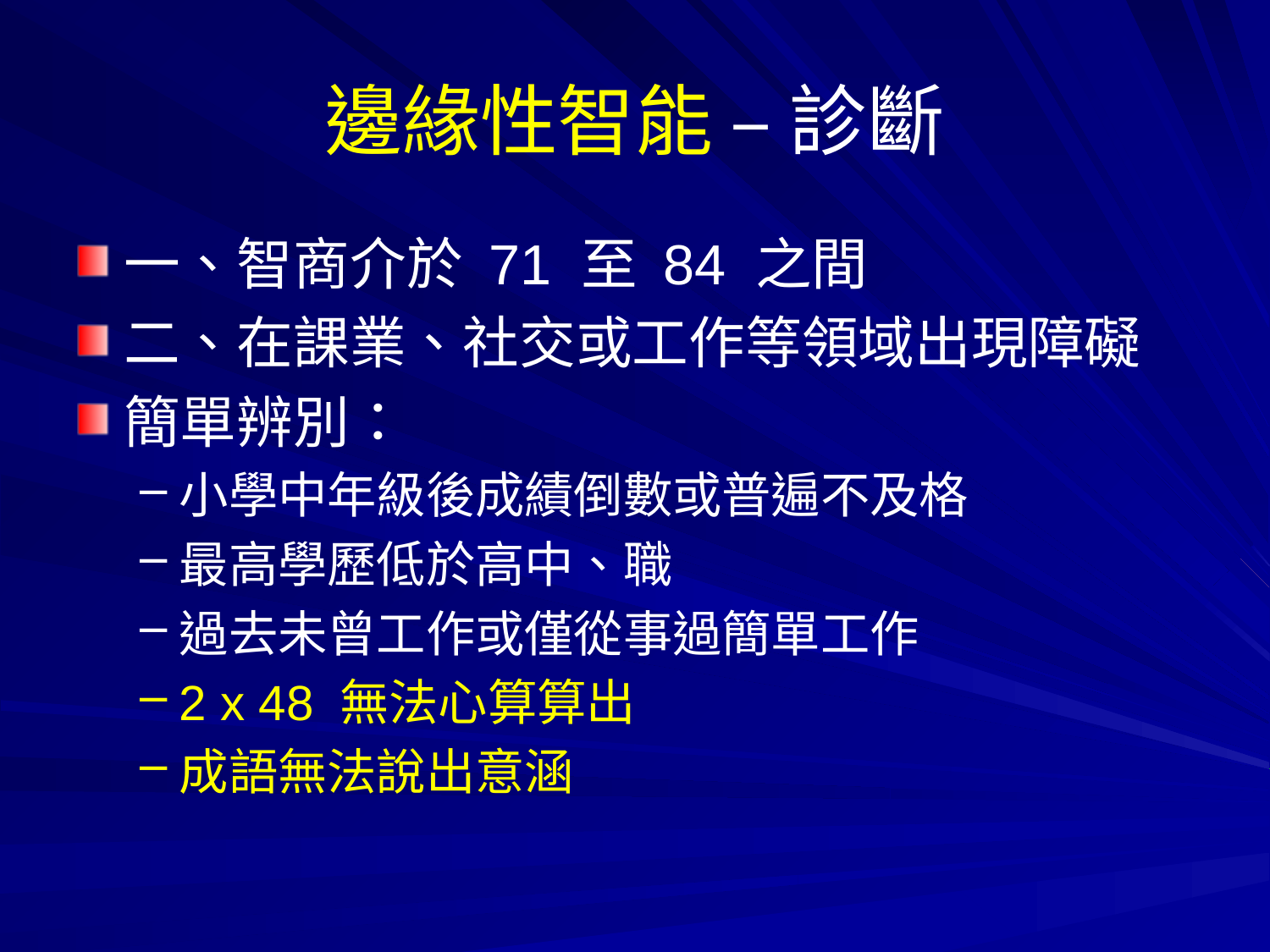

# 邊緣性智能 – 診斷
一、智商介於 71 至 84 之間
二、在課業、社交或工作等領域出現障礙
簡單辨別：
小學中年級後成績倒數或普遍不及格
最高學歷低於高中、職
過去未曾工作或僅從事過簡單工作
2 x 48 無法心算算出
成語無法說出意涵